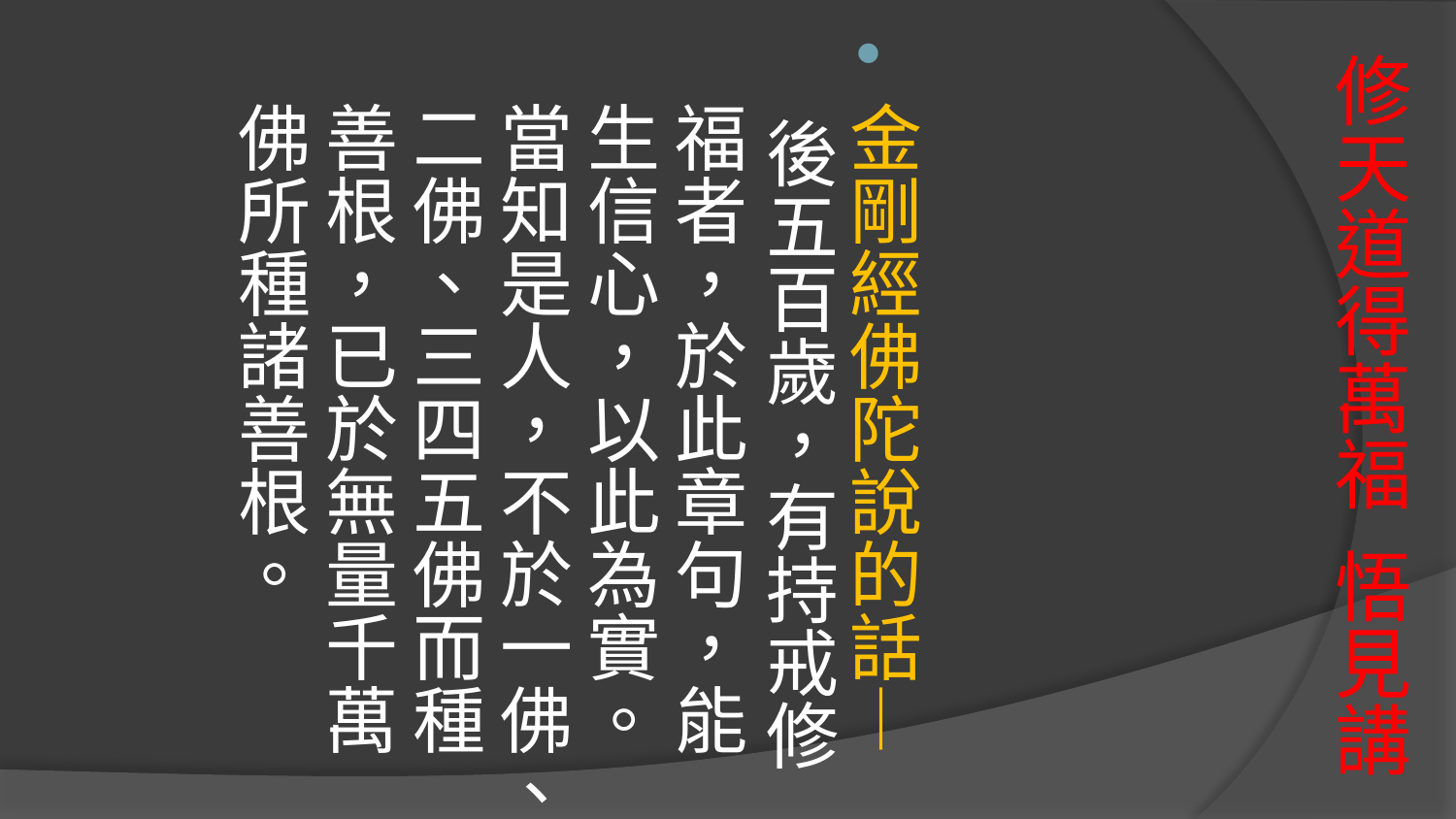

金剛經佛陀說的話—   後五百歲，有持戒修福者，於此章句，能生信心，以此為實。當知是人，不於一佛、二佛、三四五佛而種善根，已於無量千萬佛所種諸善根。

# 修天道得萬福  悟見講